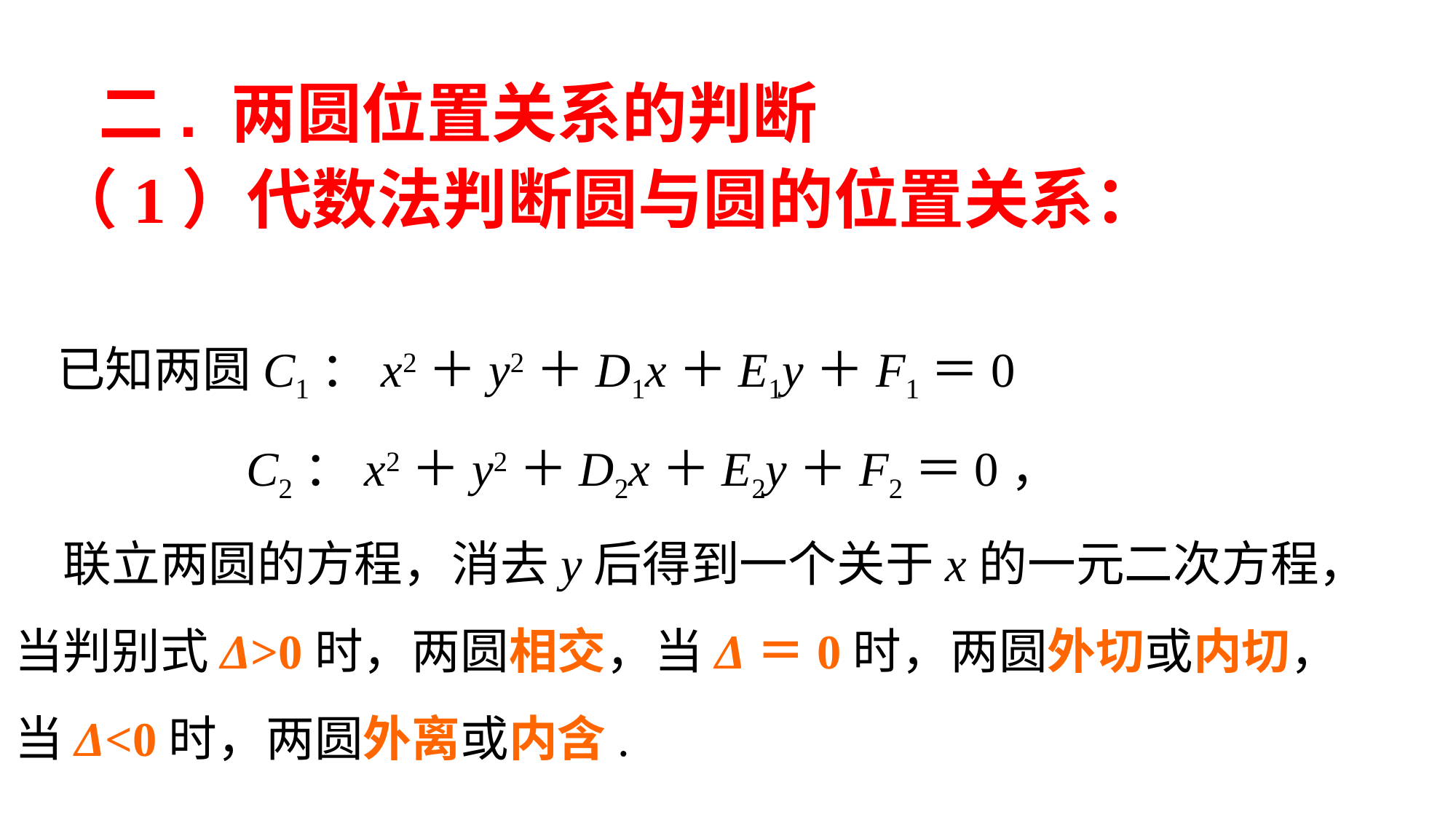

二. 两圆位置关系的判断
（1）代数法判断圆与圆的位置关系：
　已知两圆C1：x2＋y2＋D1x＋E1y＋F1＝0
                   C2：x2＋y2＋D2x＋E2y＋F2＝0，
　联立两圆的方程，消去y后得到一个关于x的一元二次方程，
当判别式Δ>0时，两圆相交，当Δ＝0时，两圆外切或内切，
当Δ<0时，两圆外离或内含.